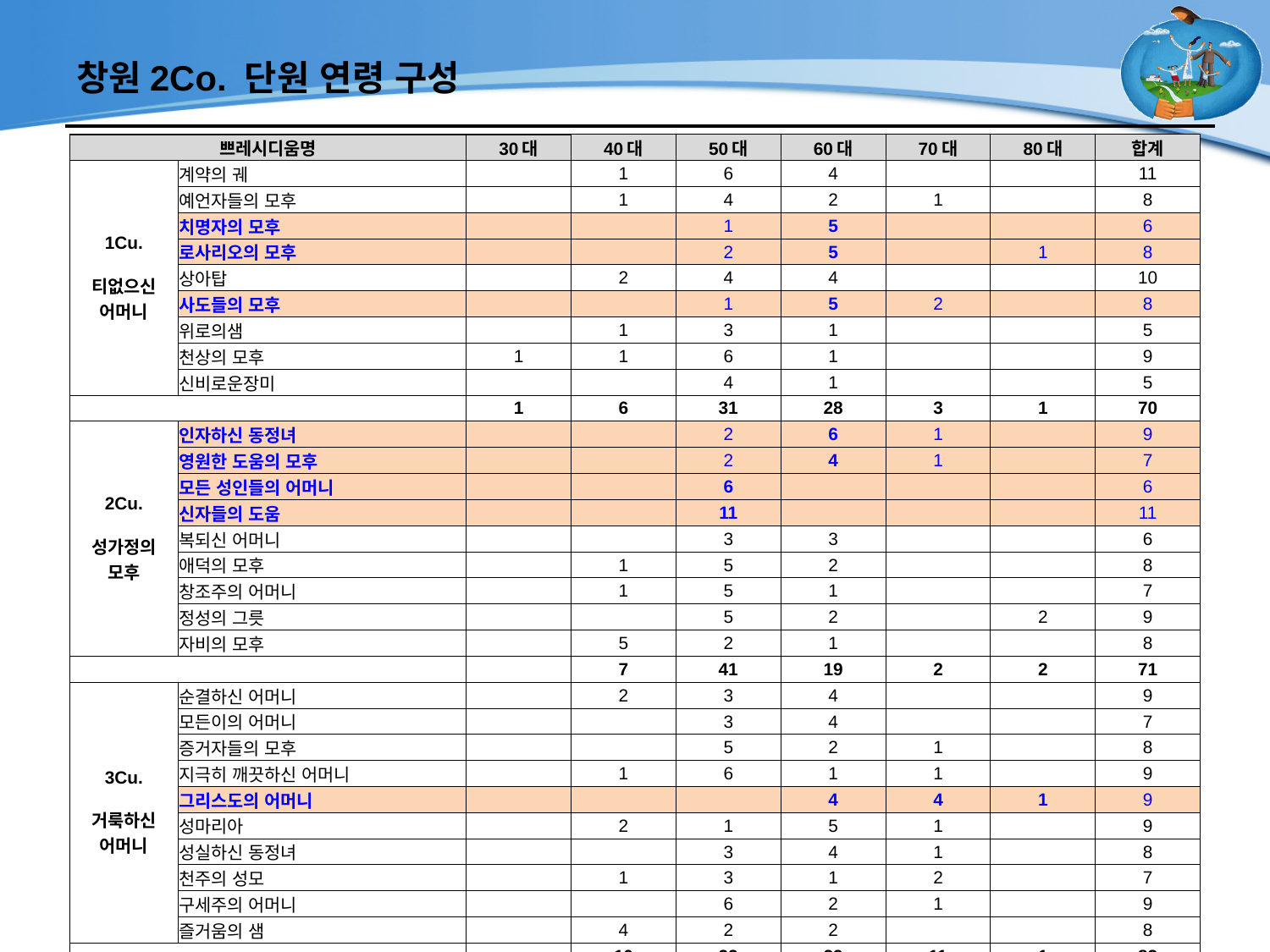

# 창원2Co. 단원 연령 구성
| 쁘레시디움명 |  | 30대 | 40대 | 50대 | 60대 | 70대 | 80대 | 합계 |
| --- | --- | --- | --- | --- | --- | --- | --- | --- |
| 1Cu. 티없으신 어머니 | 계약의 궤 |  | 1 | 6 | 4 |  |  | 11 |
|  | 예언자들의 모후 |  | 1 | 4 | 2 | 1 |  | 8 |
|  | 치명자의 모후 |  |  | 1 | 5 |  |  | 6 |
|  | 로사리오의 모후 |  |  | 2 | 5 |  | 1 | 8 |
|  | 상아탑 |  | 2 | 4 | 4 |  |  | 10 |
|  | 사도들의 모후 |  |  | 1 | 5 | 2 |  | 8 |
|  | 위로의샘 |  | 1 | 3 | 1 |  |  | 5 |
|  | 천상의 모후 | 1 | 1 | 6 | 1 |  |  | 9 |
|  | 신비로운장미 |  |  | 4 | 1 |  |  | 5 |
|  |  | 1 | 6 | 31 | 28 | 3 | 1 | 70 |
| 2Cu. 성가정의 모후 | 인자하신 동정녀 |  |  | 2 | 6 | 1 |  | 9 |
|  | 영원한 도움의 모후 |  |  | 2 | 4 | 1 |  | 7 |
|  | 모든 성인들의 어머니 |  |  | 6 |  |  |  | 6 |
|  | 신자들의 도움 |  |  | 11 |  |  |  | 11 |
|  | 복되신 어머니 |  |  | 3 | 3 |  |  | 6 |
|  | 애덕의 모후 |  | 1 | 5 | 2 |  |  | 8 |
|  | 창조주의 어머니 |  | 1 | 5 | 1 |  |  | 7 |
|  | 정성의 그릇 |  |  | 5 | 2 |  | 2 | 9 |
|  | 자비의 모후 |  | 5 | 2 | 1 |  |  | 8 |
|  |  |  | 7 | 41 | 19 | 2 | 2 | 71 |
| 3Cu. 거룩하신 어머니 | 순결하신 어머니 |  | 2 | 3 | 4 |  |  | 9 |
|  | 모든이의 어머니 |  |  | 3 | 4 |  |  | 7 |
|  | 증거자들의 모후 |  |  | 5 | 2 | 1 |  | 8 |
|  | 지극히 깨끗하신 어머니 |  | 1 | 6 | 1 | 1 |  | 9 |
|  | 그리스도의 어머니 |  |  |  | 4 | 4 | 1 | 9 |
|  | 성마리아 |  | 2 | 1 | 5 | 1 |  | 9 |
|  | 성실하신 동정녀 |  |  | 3 | 4 | 1 |  | 8 |
|  | 천주의 성모 |  | 1 | 3 | 1 | 2 |  | 7 |
|  | 구세주의 어머니 |  |  | 6 | 2 | 1 |  | 9 |
|  | 즐거움의 샘 |  | 4 | 2 | 2 |  |  | 8 |
|  |  |  | 10 | 32 | 29 | 11 | 1 | 83 |
| 직속 | 다윗의 탑 |  | 2 | 4 | 6 |  |  | 12 |
|  | 근심하는 이의 위안 |  | 1 | 5 | 3 | 1 |  | 10 |
|  | 겸손하신 모후 |  | 2 | 5 | 1 |  |  | 8 |
|  |  |  | 5 | 14 | 10 | 1 |  | 30 |
|  |  | 1 | 28 | 118 | 86 | 17 | 4 | 254 |